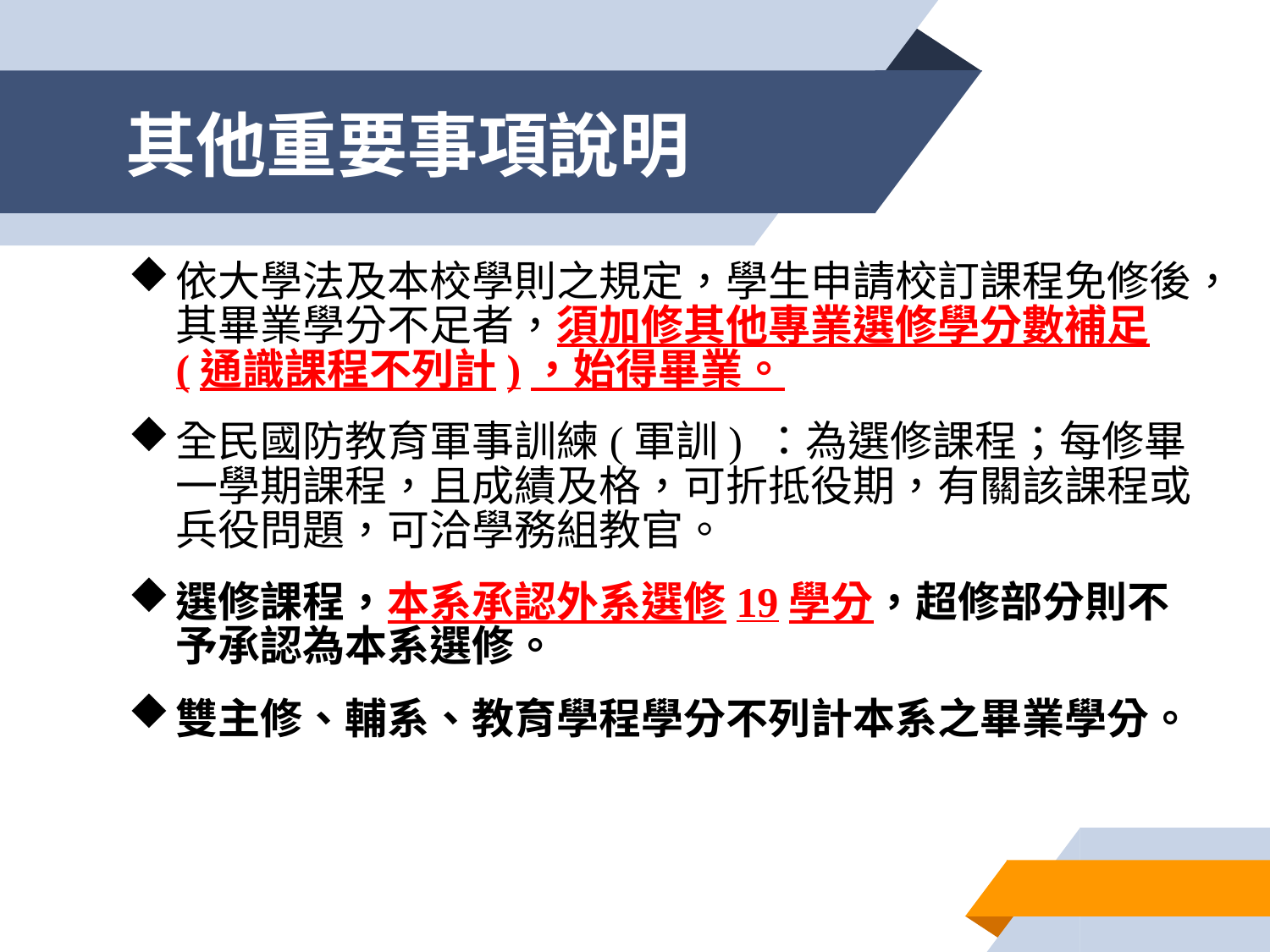

# 其他重要事項說明

依大學法及本校學則之規定，學生申請校訂課程免修後，其畢業學分不足者，須加修其他專業選修學分數補足(通識課程不列計)，始得畢業。
全民國防教育軍事訓練(軍訓) ：為選修課程；每修畢一學期課程，且成績及格，可折抵役期，有關該課程或兵役問題，可洽學務組教官。
選修課程，本系承認外系選修19學分，超修部分則不予承認為本系選修。
雙主修、輔系、教育學程學分不列計本系之畢業學分。